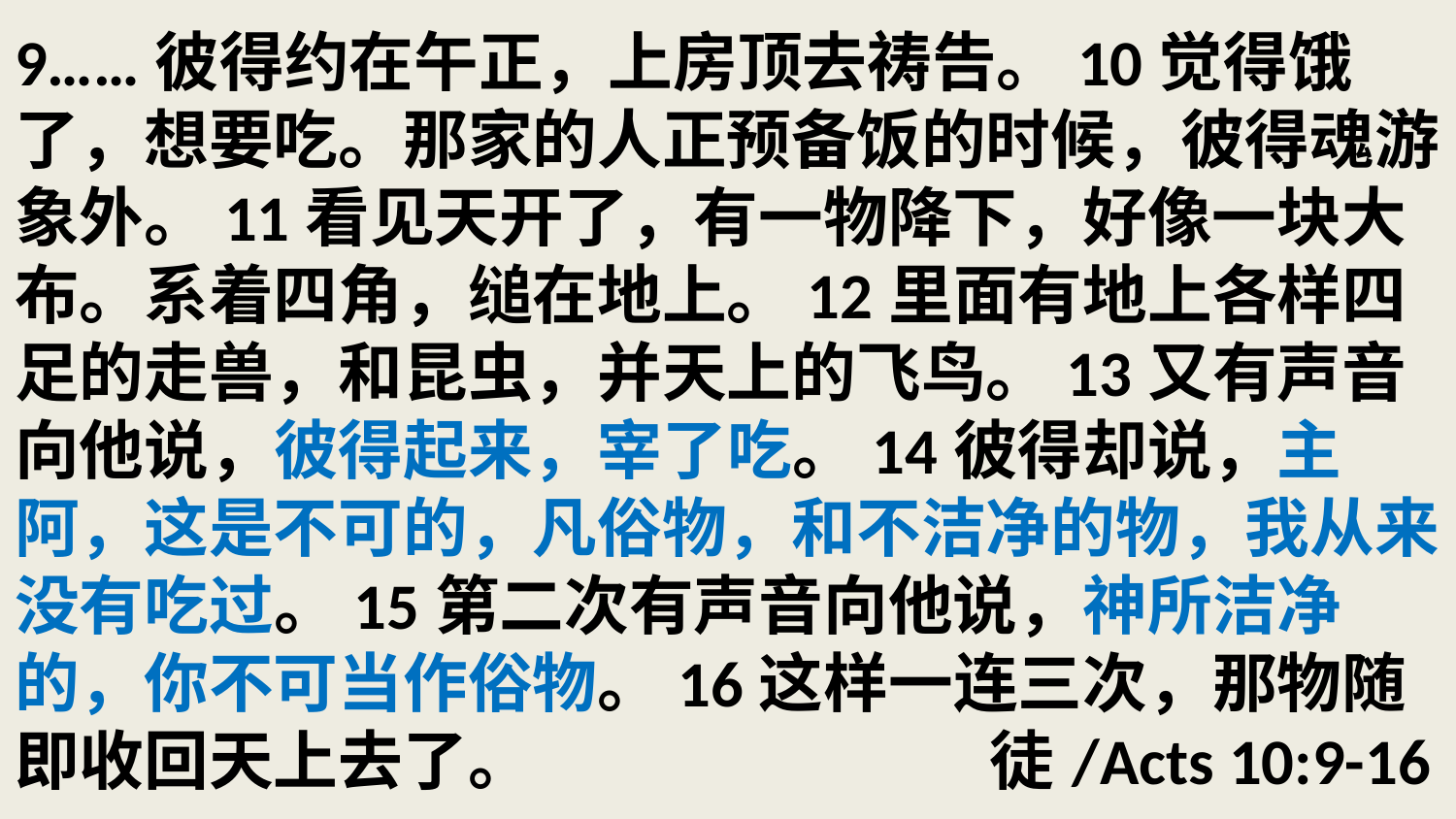

# 9……彼得约在午正，上房顶去祷告。10觉得饿了，想要吃。那家的人正预备饭的时候，彼得魂游象外。11看见天开了，有一物降下，好像一块大布。系着四角，缒在地上。12里面有地上各样四足的走兽，和昆虫，并天上的飞鸟。13又有声音向他说，彼得起来，宰了吃。14彼得却说，主阿，这是不可的，凡俗物，和不洁净的物，我从来没有吃过。15第二次有声音向他说，神所洁净的，你不可当作俗物。16这样一连三次，那物随即收回天上去了。                               徒/Acts 10:9-16